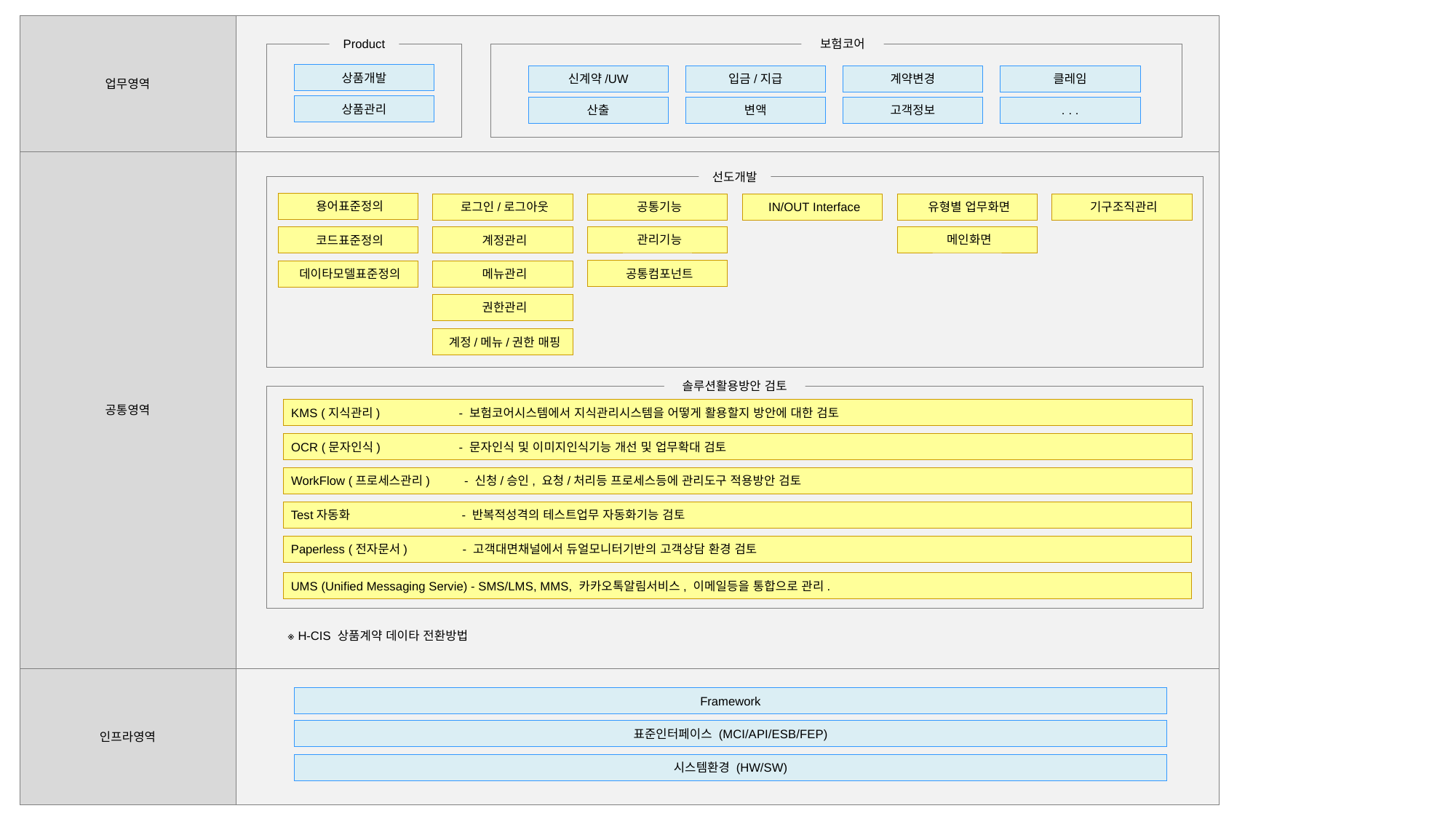

업무영역
Product
보험코어

상품개발
신계약/UW
입금/지급
계약변경
클레임
상품관리
산출
변액
고객정보
. . .

공통영역
선도개발

용어표준정의
로그인/로그아웃
기구조직관리
공통기능
IN/OUT Interface
유형별 업무화면
관리기능
메인화면
코드표준정의
계정관리
공통컴포넌트
데이타모델표준정의
메뉴관리
권한관리
계정/메뉴/권한 매핑
솔루션활용방안 검토

 KMS (지식관리) 	                  - 보험코어시스템에서 지식관리시스템을 어떻게 활용할지 방안에 대한 검토
 OCR (문자인식) 	                  - 문자인식 및 이미지인식기능 개선 및 업무확대 검토
 WorkFlow (프로세스관리)          - 신청/승인, 요청/처리등 프로세스등에 관리도구 적용방안 검토
 Test자동화	                  - 반복적성격의 테스트업무 자동화기능 검토
 Paperless (전자문서)                - 고객대면채널에서 듀얼모니터기반의 고객상담 환경 검토
 UMS (Unified Messaging Servie) - SMS/LMS, MMS, 카카오톡알림서비스, 이메일등을 통합으로 관리.
※ H-CIS 상품계약 데이타 전환방법

인프라영역
Framework
표준인터페이스 (MCI/API/ESB/FEP)
시스템환경 (HW/SW)